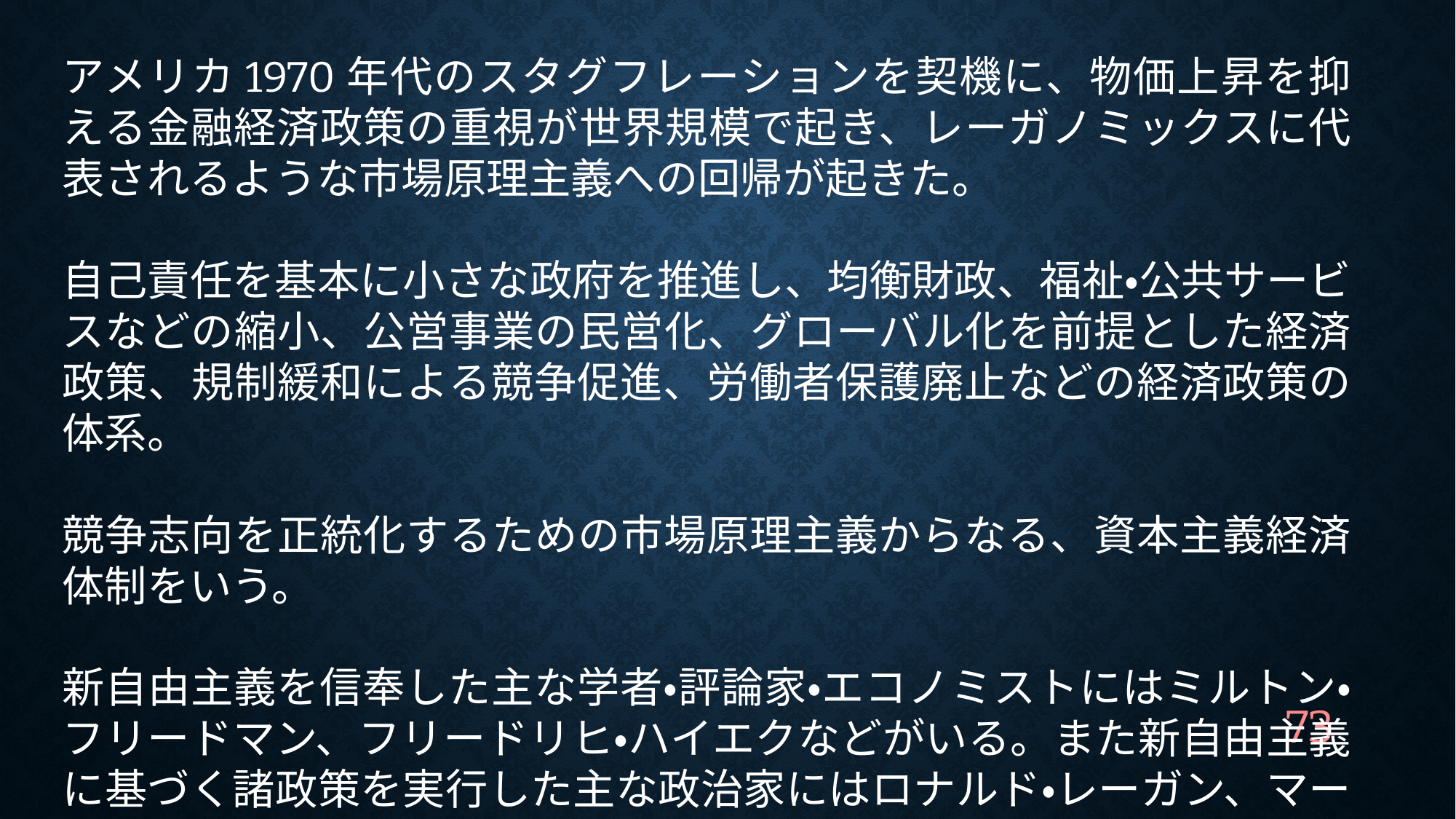

アメリカ1970年代のスタグフレーションを契機に、物価上昇を抑える金融経済政策の重視が世界規模で起き、レーガノミックスに代表されるような市場原理主義への回帰が起きた。

自己責任を基本に小さな政府を推進し、均衡財政、福祉・公共サービスなどの縮小、公営事業の民営化、グローバル化を前提とした経済政策、規制緩和による競争促進、労働者保護廃止などの経済政策の体系。

競争志向を正統化するための市場原理主義からなる、資本主義経済体制をいう。

新自由主義を信奉した主な学者・評論家・エコノミストにはミルトン・フリードマン、フリードリヒ・ハイエクなどがいる。また新自由主義に基づく諸政策を実行した主な政治家にはロナルド・レーガン、マーガレット・サッチャー、中曽根康弘、小泉純一郎などがいる。
73